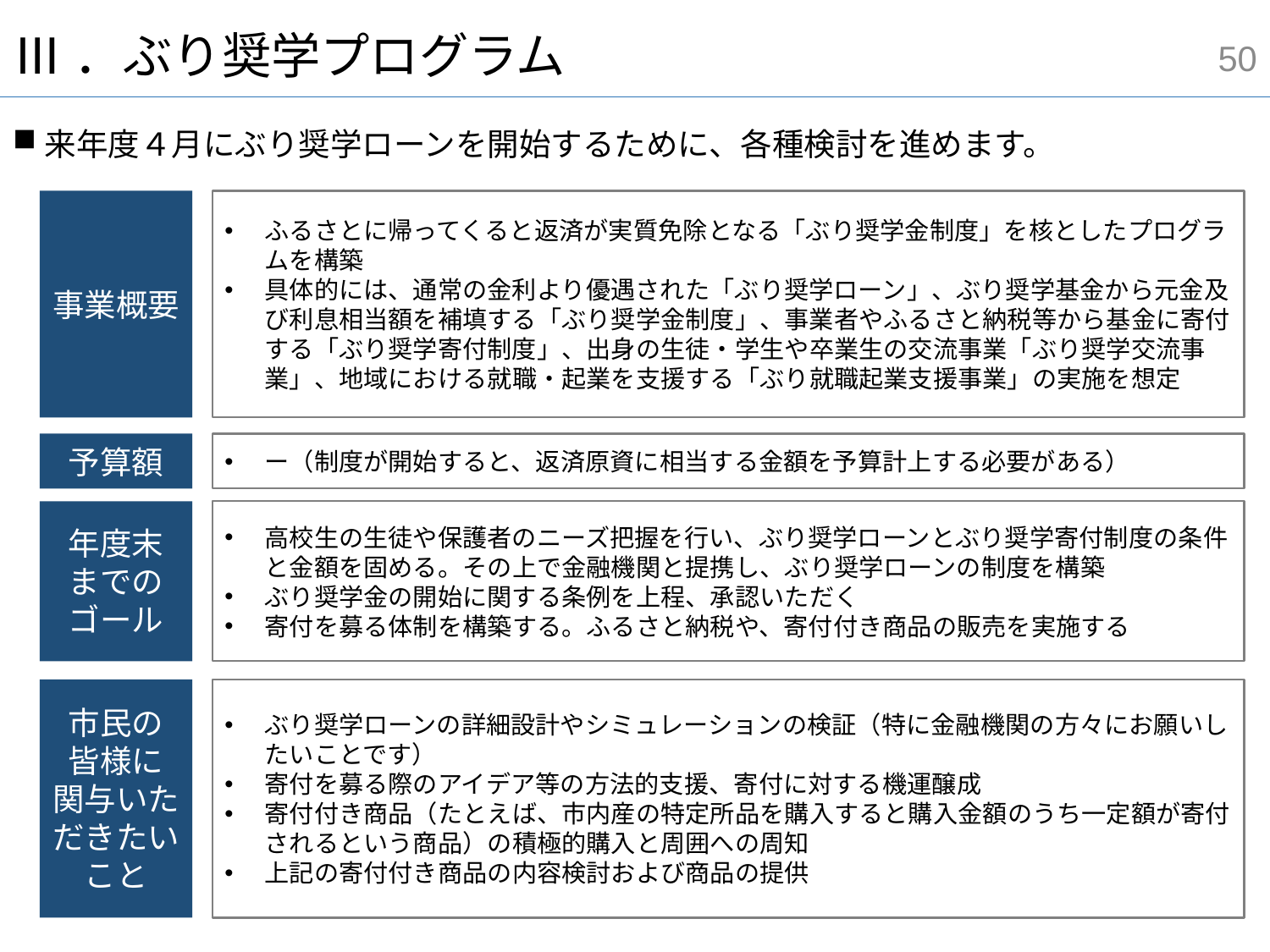

50
# Ⅲ．ぶり奨学プログラム
来年度４月にぶり奨学ローンを開始するために、各種検討を進めます。
ふるさとに帰ってくると返済が実質免除となる「ぶり奨学金制度」を核としたプログラムを構築
具体的には、通常の金利より優遇された「ぶり奨学ローン」、ぶり奨学基金から元金及び利息相当額を補填する「ぶり奨学金制度」、事業者やふるさと納税等から基金に寄付する「ぶり奨学寄付制度」、出身の生徒・学生や卒業生の交流事業「ぶり奨学交流事業」、地域における就職・起業を支援する「ぶり就職起業支援事業」の実施を想定
事業概要
予算額
ー（制度が開始すると、返済原資に相当する金額を予算計上する必要がある）
年度末
までの
ゴール
高校生の生徒や保護者のニーズ把握を行い、ぶり奨学ローンとぶり奨学寄付制度の条件と金額を固める。その上で金融機関と提携し、ぶり奨学ローンの制度を構築
ぶり奨学金の開始に関する条例を上程、承認いただく
寄付を募る体制を構築する。ふるさと納税や、寄付付き商品の販売を実施する
市民の
皆様に
関与いただきたいこと
ぶり奨学ローンの詳細設計やシミュレーションの検証（特に金融機関の方々にお願いしたいことです）
寄付を募る際のアイデア等の方法的支援、寄付に対する機運醸成
寄付付き商品（たとえば、市内産の特定所品を購入すると購入金額のうち一定額が寄付されるという商品）の積極的購入と周囲への周知
上記の寄付付き商品の内容検討および商品の提供